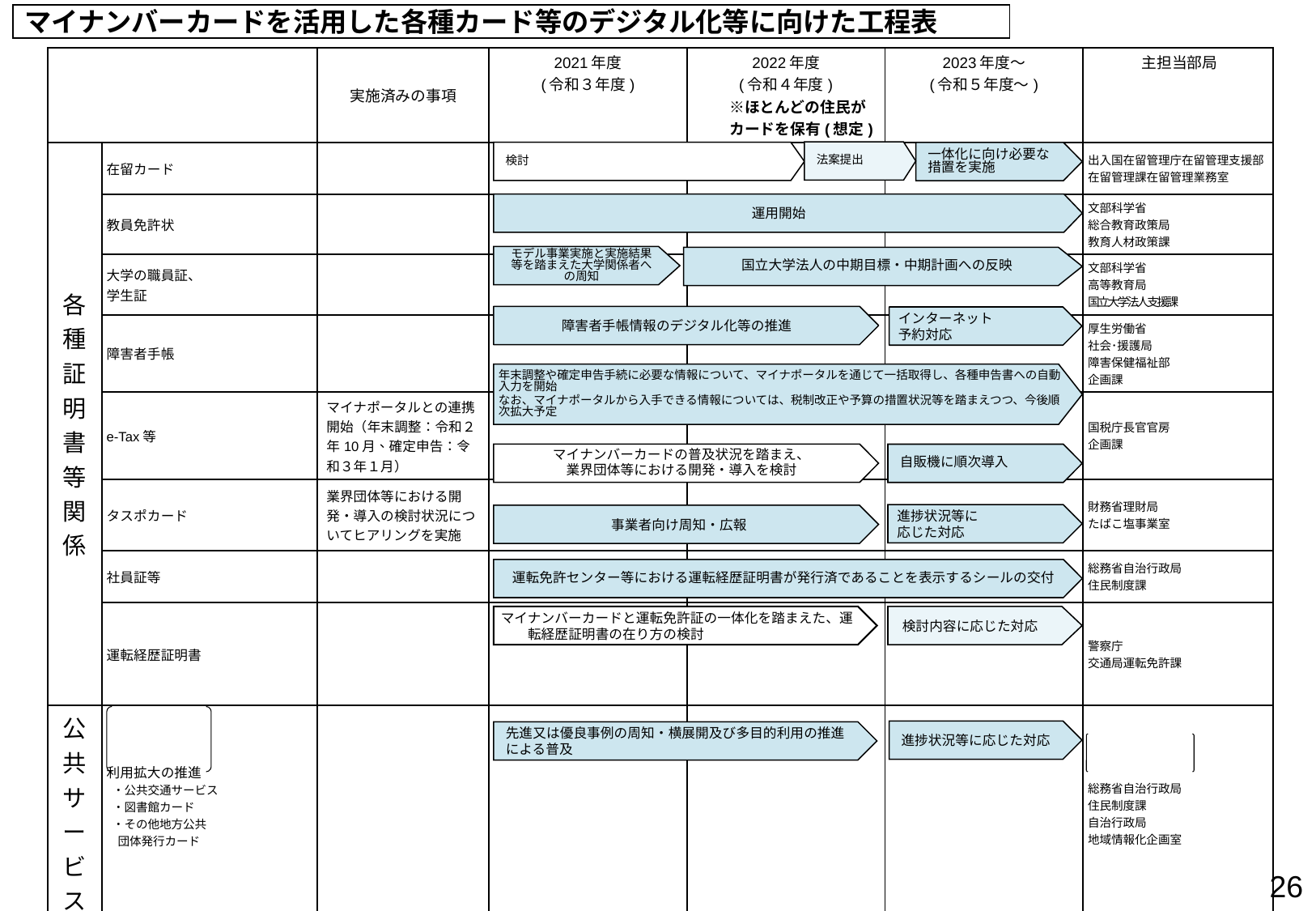

マイナンバーカードを活用した各種カード等のデジタル化等に向けた工程表
|  |  | 実施済みの事項 | 2021年度 (令和３年度) | 2022年度 (令和４年度) 　※ほとんどの住民が 　　カードを保有(想定) | 2023年度～ (令和５年度～) | 主担当部局 |
| --- | --- | --- | --- | --- | --- | --- |
| 各種証明書等関係 | 在留カード |  |  |  |  | 出入国在留管理庁在留管理支援部在留管理課在留管理業務室 |
|  | 教員免許状 |  |  |  |  | 文部科学省 総合教育政策局 教育人材政策課 |
|  | 大学の職員証、 学生証 |  |  |  |  | 文部科学省 高等教育局 国立大学法人支援課 |
|  | 障害者手帳 |  |  |  |  | 厚生労働省 社会･援護局 障害保健福祉部 企画課 |
|  | e‐Tax等 | マイナポータルとの連携開始（年末調整：令和２年10月、確定申告：令和３年１月） |  |  |  | 国税庁長官官房 企画課 |
|  | タスポカード | 業界団体等における開発・導入の検討状況についてヒアリングを実施 |  |  |  | 財務省理財局 たばこ塩事業室 |
|  | 社員証等 |  |  |  |  | 総務省自治行政局 住民制度課 |
|  | 運転経歴証明書 |  |  |  |  | 警察庁 交通局運転免許課 |
| 公共サービス | 利用拡大の推進 ・公共交通サービス ・図書館カード ・その他地方公共 団体発行カード |  |  |  |  | 総務省自治行政局 住民制度課 自治行政局 地域情報化企画室 |
法案提出
検討
一体化に向け必要な措置を実施
運用開始
モデル事業実施と実施結果等を踏まえた大学関係者への周知
国立大学法人の中期目標・中期計画への反映
障害者手帳情報のデジタル化等の推進
インターネット
予約対応
年末調整や確定申告手続に必要な情報について、マイナポータルを通じて一括取得し、各種申告書への自動入力を開始
なお、マイナポータルから入手できる情報については、税制改正や予算の措置状況等を踏まえつつ、今後順次拡大予定
マイナンバーカードの普及状況を踏まえ、
業界団体等における開発・導入を検討
自販機に順次導入
進捗状況等に
応じた対応
事業者向け周知・広報
運転免許センター等における運転経歴証明書が発行済であることを表示するシールの交付
マイナンバーカードと運転免許証の一体化を踏まえた、運転経歴証明書の在り方の検討
検討内容に応じた対応

進捗状況等に応じた対応
先進又は優良事例の周知・横展開及び多目的利用の推進による普及

26